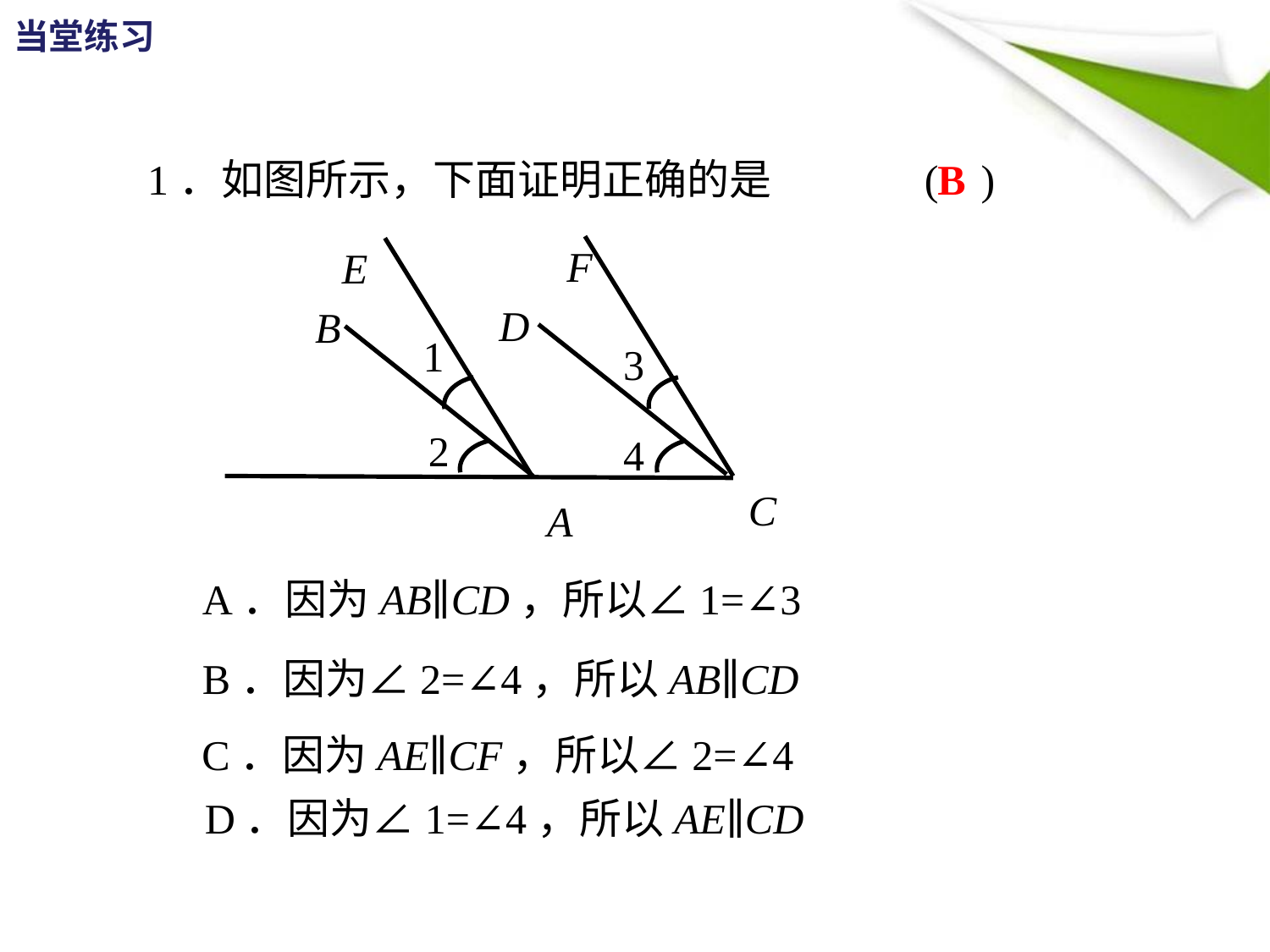

当堂练习
1．如图所示，下面证明正确的是               (    )
B
F
E
D
B
1
3

2
4

C
A
A．因为AB∥CD，所以∠1=∠3
B．因为∠2=∠4，所以AB∥CD
C．因为AE∥CF，所以∠2=∠4
D．因为∠1=∠4，所以AE∥CD